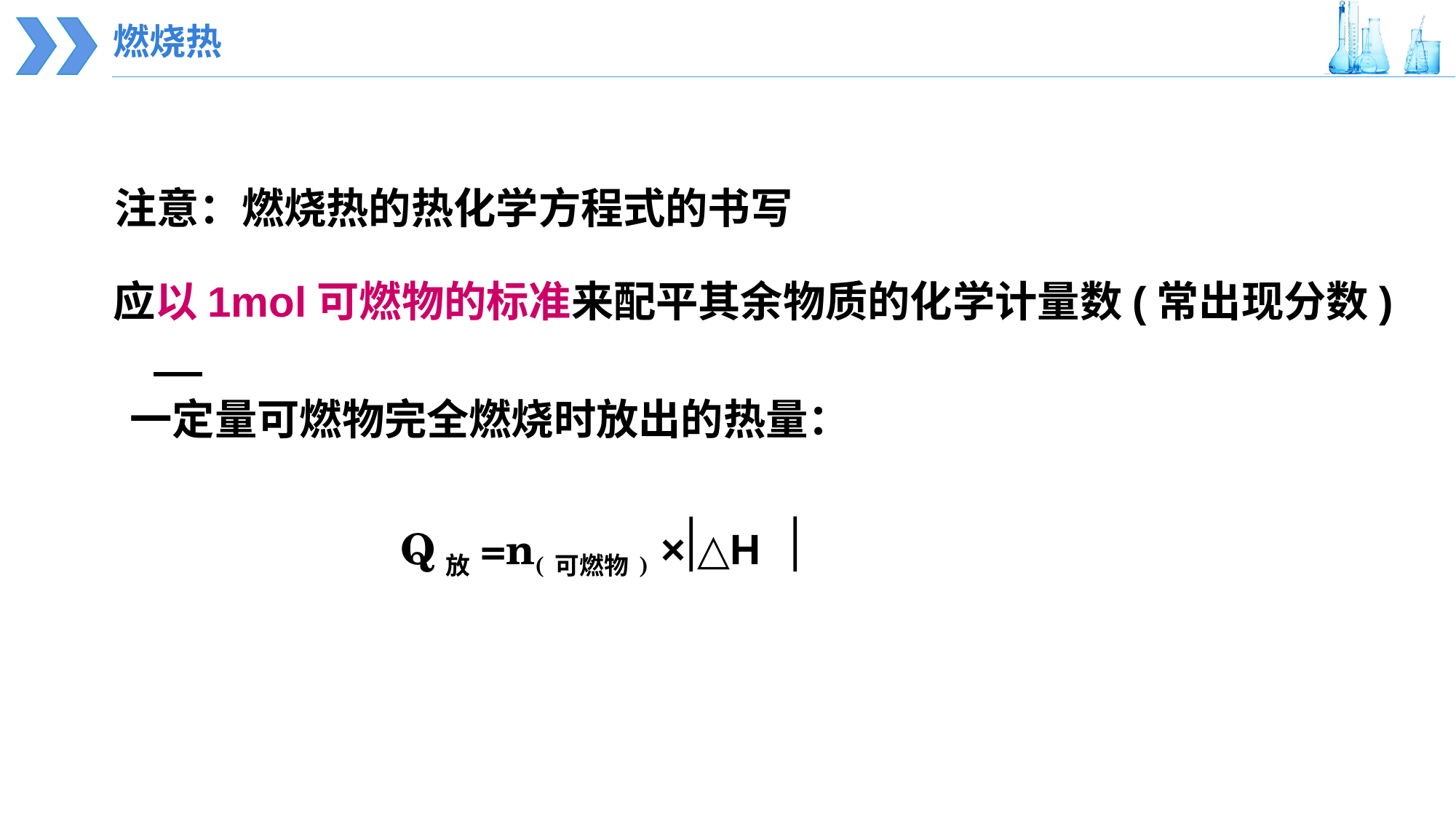

燃烧热
注意：燃烧热的热化学方程式的书写
应以1mol可燃物的标准来配平其余物质的化学计量数(常出现分数)
一定量可燃物完全燃烧时放出的热量：
Q放=n(可燃物) × △H